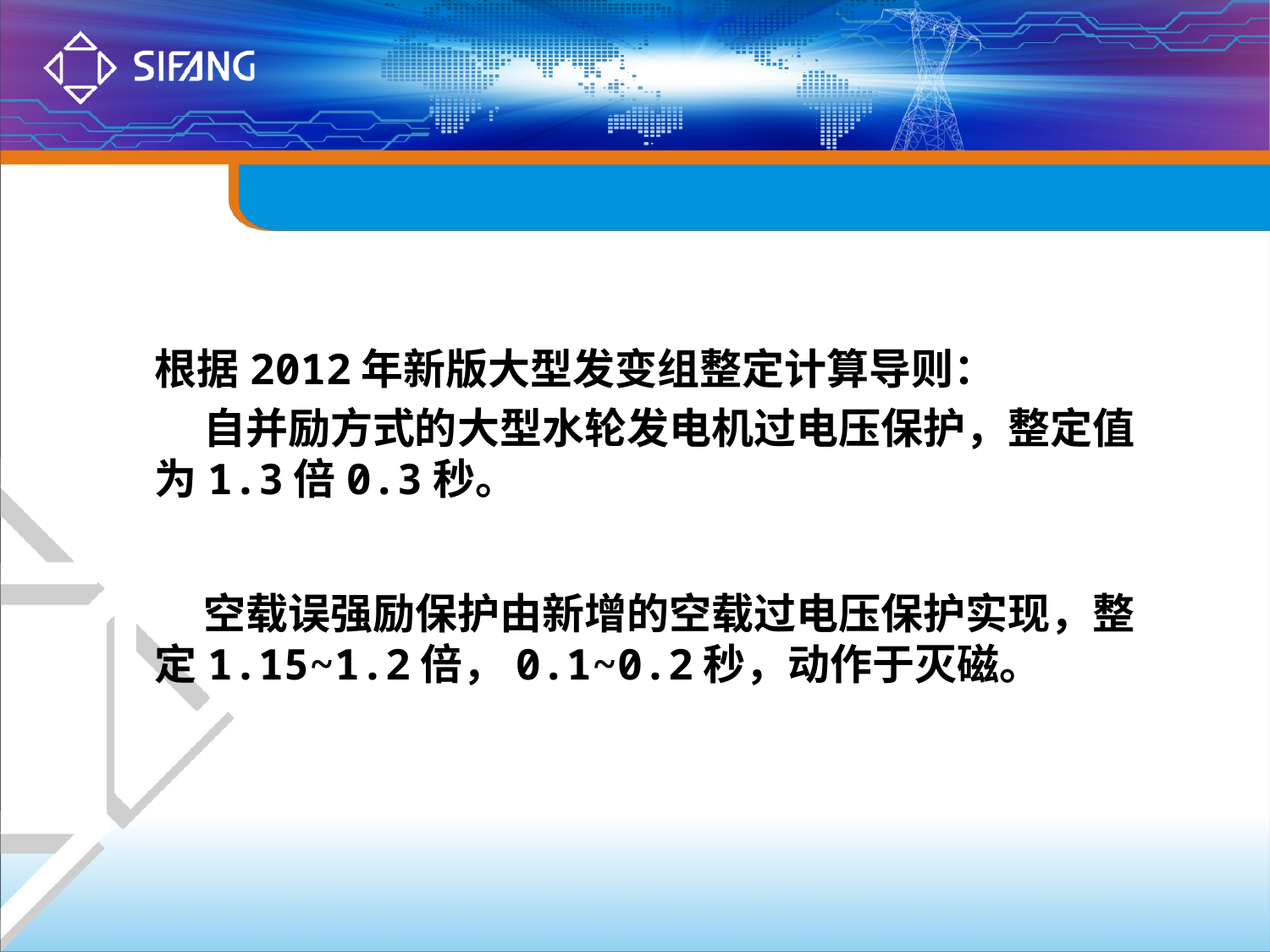

根据2012年新版大型发变组整定计算导则：
    自并励方式的大型水轮发电机过电压保护，整定值为1.3倍0.3秒。
    空载误强励保护由新增的空载过电压保护实现，整定1.15~1.2倍，0.1~0.2秒，动作于灭磁。